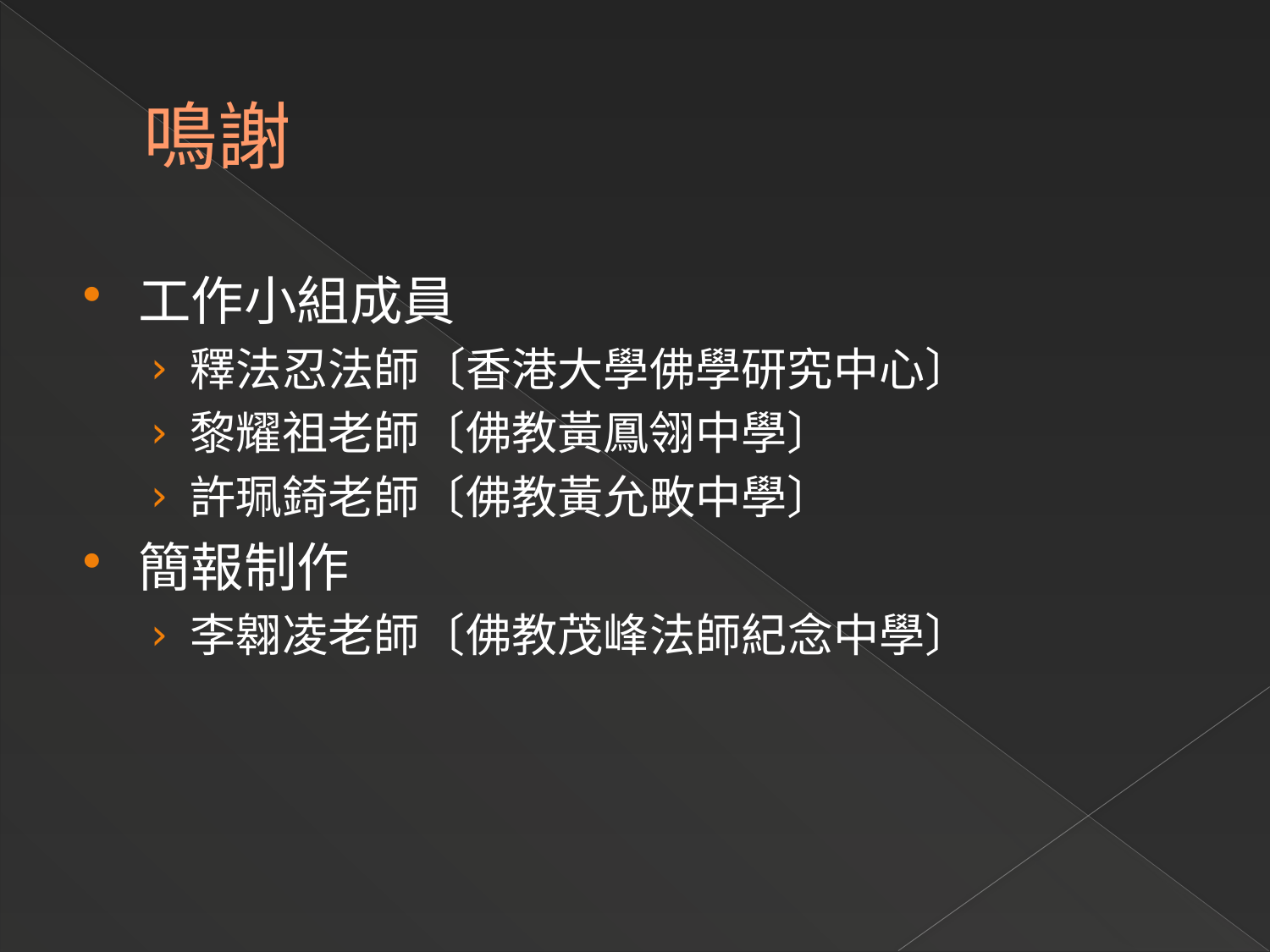

# 鳴謝
工作小組成員
釋法忍法師〔香港大學佛學研究中心〕
黎耀祖老師〔佛教黃鳳翎中學〕
許珮錡老師〔佛教黃允畋中學〕
簡報制作
李翱凌老師〔佛教茂峰法師紀念中學〕